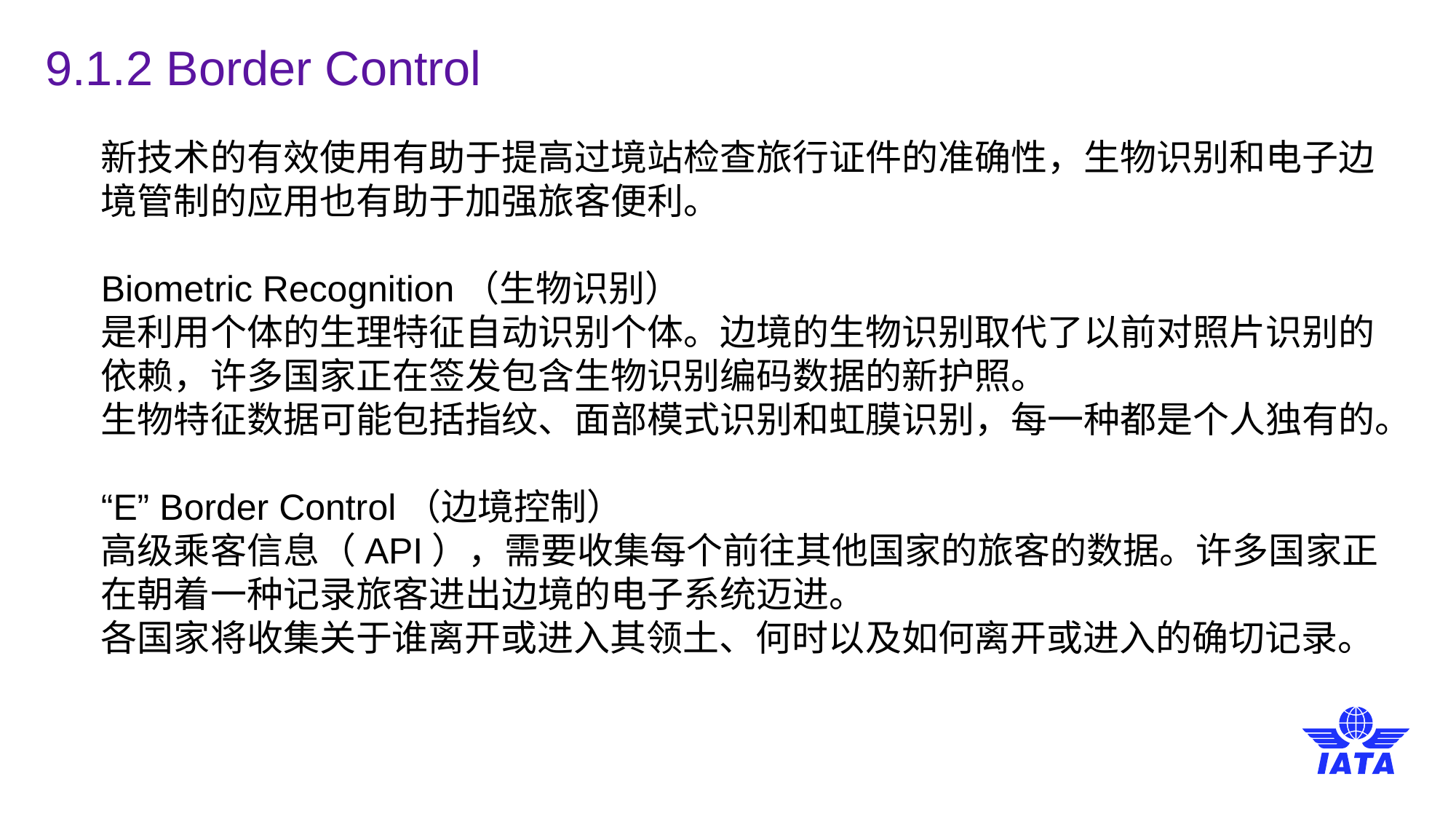

# 9.1.2 Border Control
新技术的有效使用有助于提高过境站检查旅行证件的准确性，生物识别和电子边境管制的应用也有助于加强旅客便利。

Biometric Recognition（生物识别）
是利用个体的生理特征自动识别个体。边境的生物识别取代了以前对照片识别的依赖，许多国家正在签发包含生物识别编码数据的新护照。
生物特征数据可能包括指纹、面部模式识别和虹膜识别，每一种都是个人独有的。

“E” Border Control（边境控制）
高级乘客信息（API），需要收集每个前往其他国家的旅客的数据。许多国家正在朝着一种记录旅客进出边境的电子系统迈进。
各国家将收集关于谁离开或进入其领土、何时以及如何离开或进入的确切记录。
8